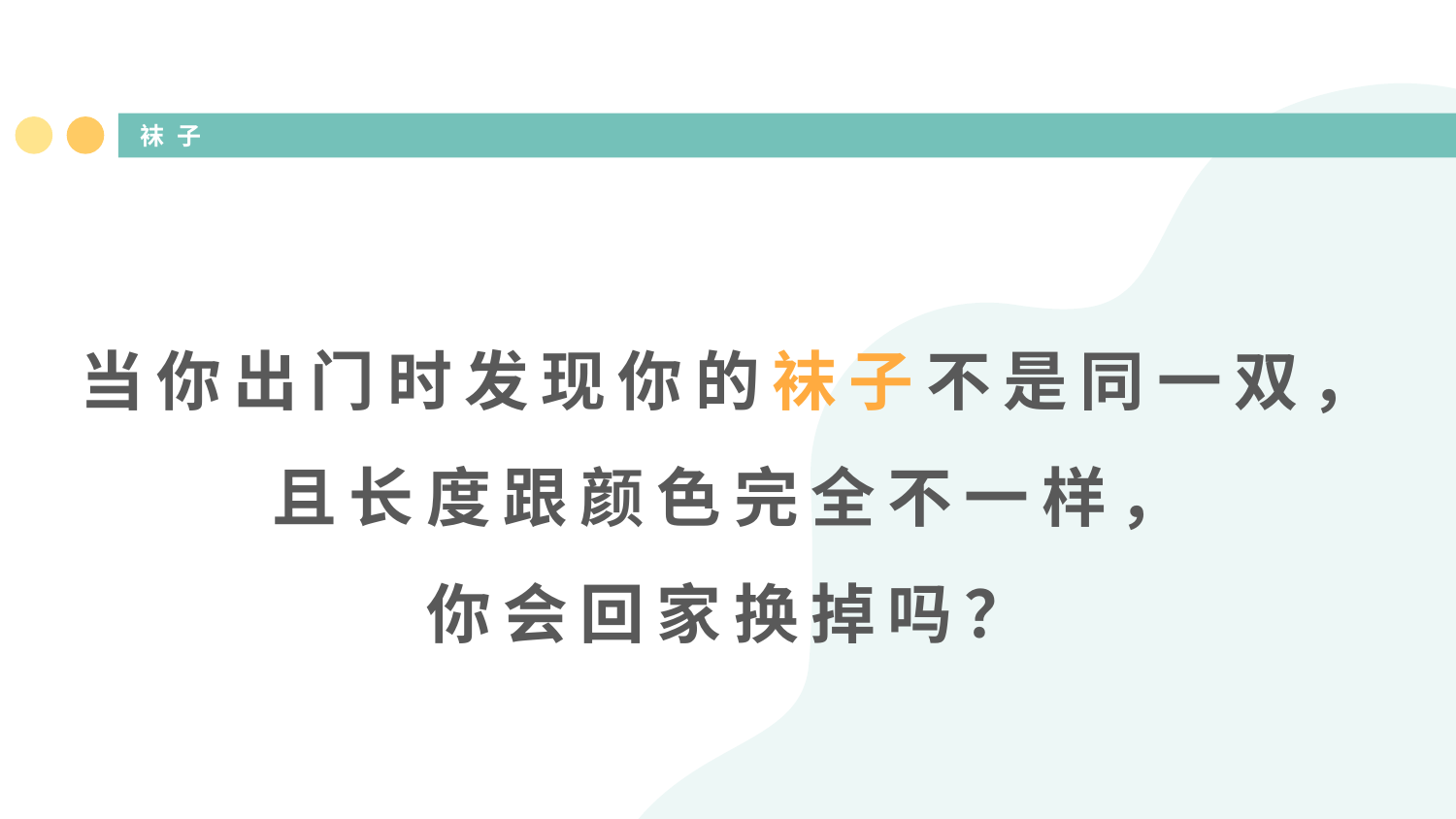

# 袜子
当你出门时发现你的袜子不是同一双，
且长度跟颜色完全不一样，
你会回家换掉吗？